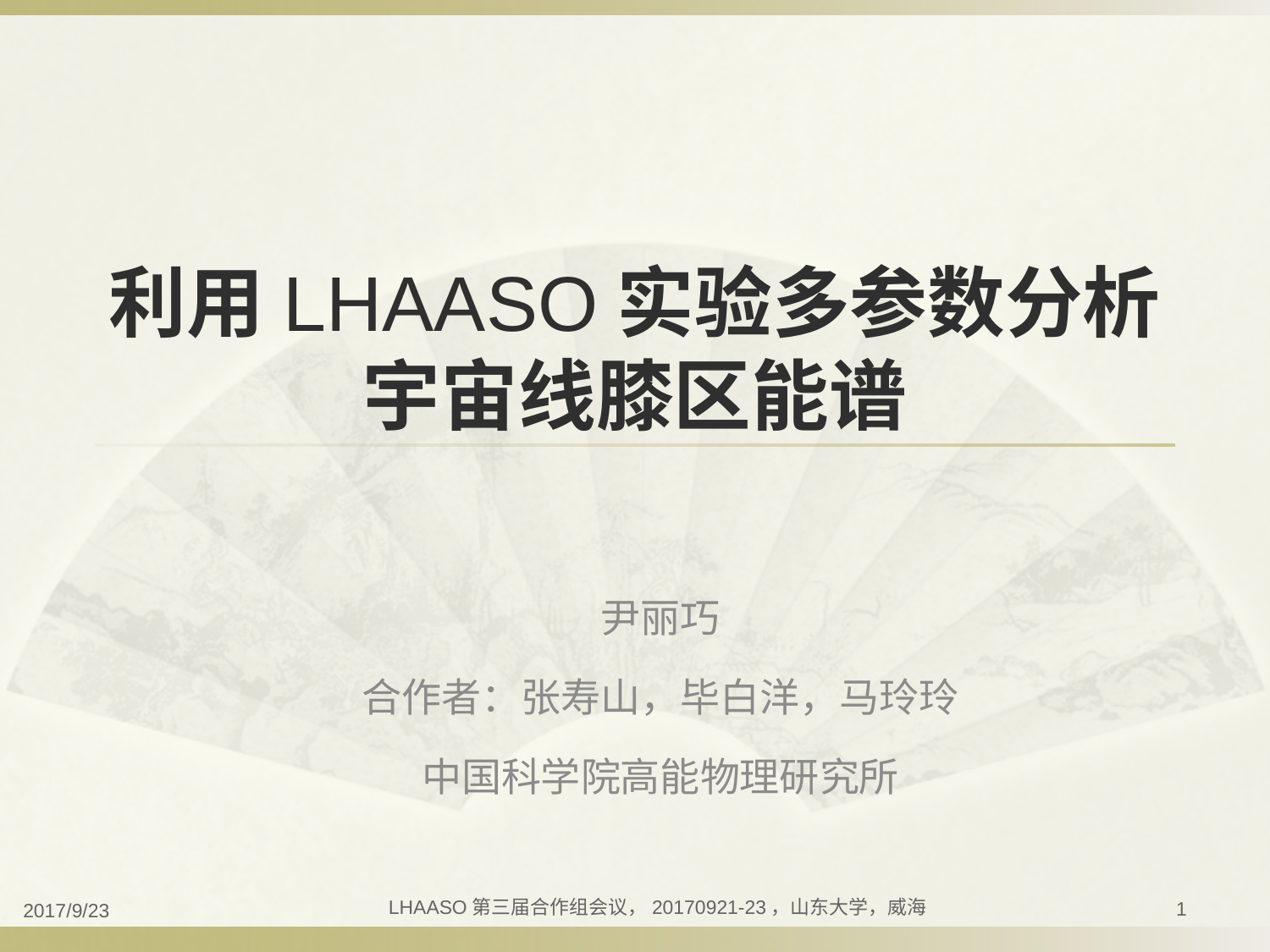

# 利用LHAASO实验多参数分析宇宙线膝区能谱
尹丽巧
合作者：张寿山，毕白洋，马玲玲
中国科学院高能物理研究所
LHAASO第三届合作组会议，20170921-23，山东大学，威海
2017/9/23
1